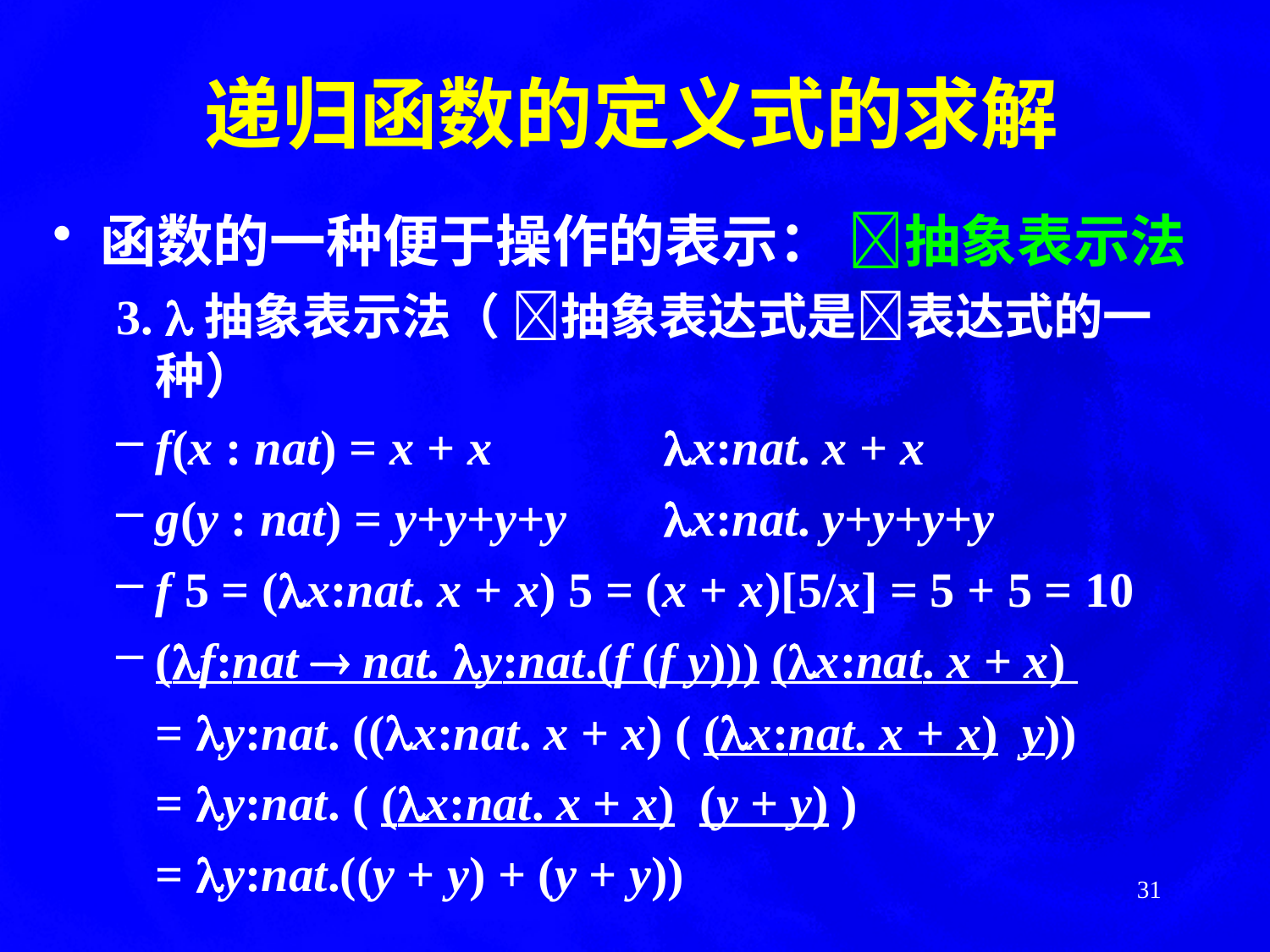

递归函数的定义式的求解
函数的一种便于操作的表示： λ抽象表示法
3. λ抽象表示法（ λ抽象表达式是λ表达式的一种）
f(x : nat) = x + x 		λx:nat. x + x
g(y : nat) = y+y+y+y 	λx:nat. y+y+y+y
f 5 = (λx:nat. x + x) 5 = (x + x)[5/x] = 5 + 5 = 10
(λf:nat → nat. λy:nat.(f (f y))) (λx:nat. x + x)
	= λy:nat. ((λx:nat. x + x) ( (λx:nat. x + x)  y))
	= λy:nat. ( (λx:nat. x + x)  (y + y) )
	= λy:nat.((y + y) + (y + y))
31